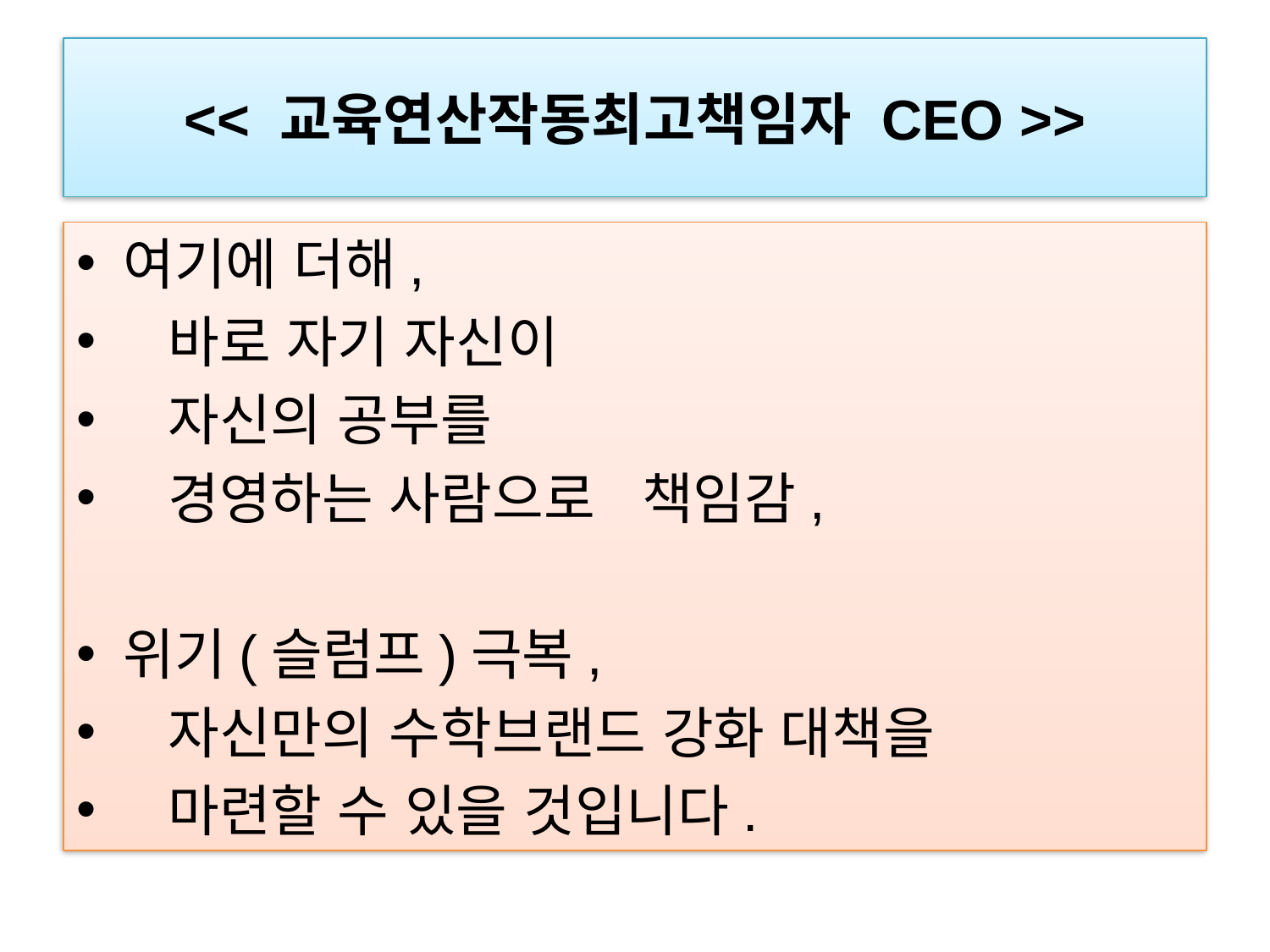

# << 교육연산작동최고책임자 CEO >>
여기에 더해,
  바로 자기 자신이
  자신의 공부를
  경영하는 사람으로   책임감,

위기(슬럼프)극복,
  자신만의 수학브랜드 강화 대책을
  마련할 수 있을 것입니다.